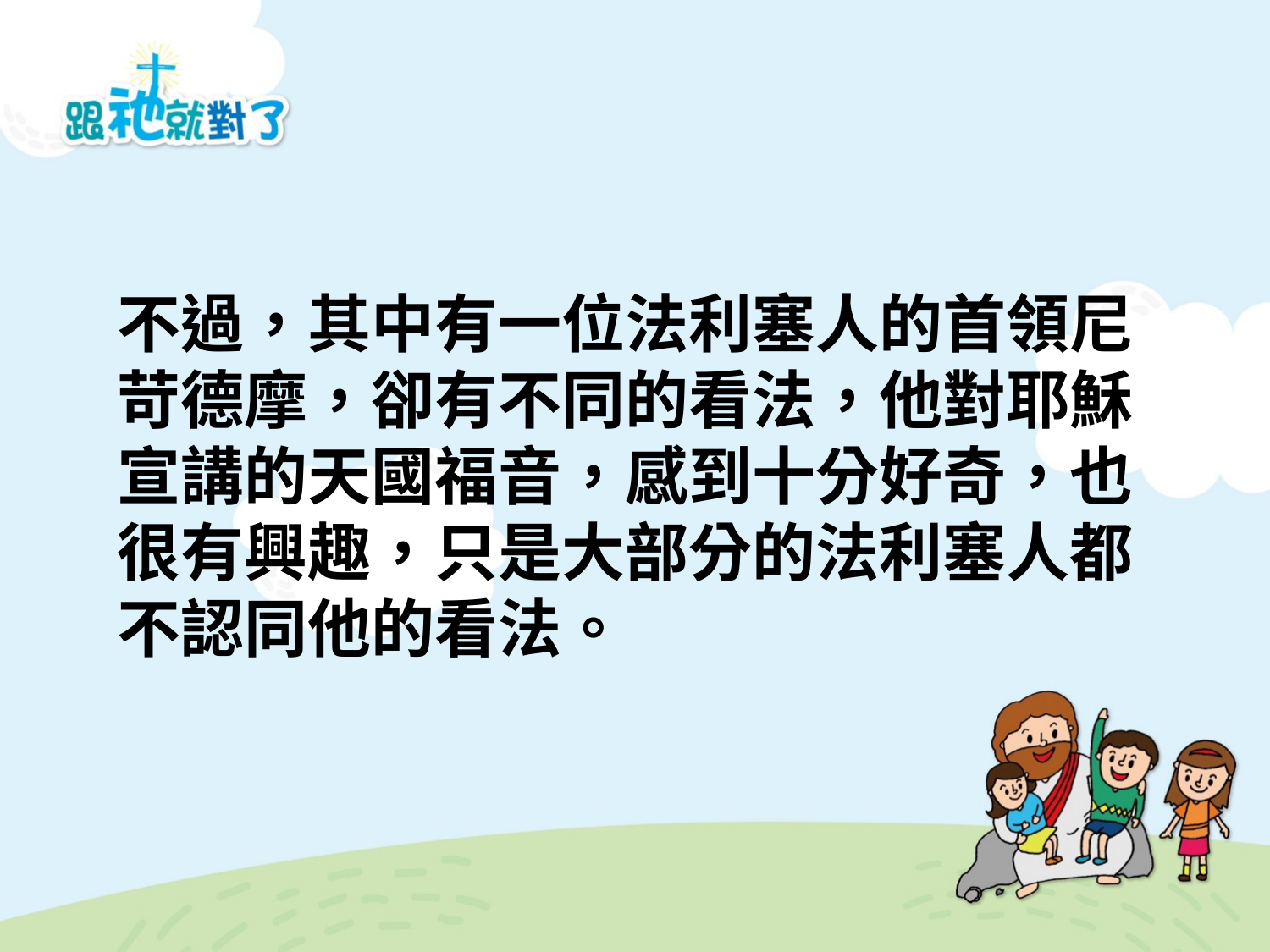

不過，其中有一位法利塞人的首領尼苛德摩，卻有不同的看法，他對耶穌宣講的天國福音，感到十分好奇，也很有興趣，只是大部分的法利塞人都不認同他的看法。